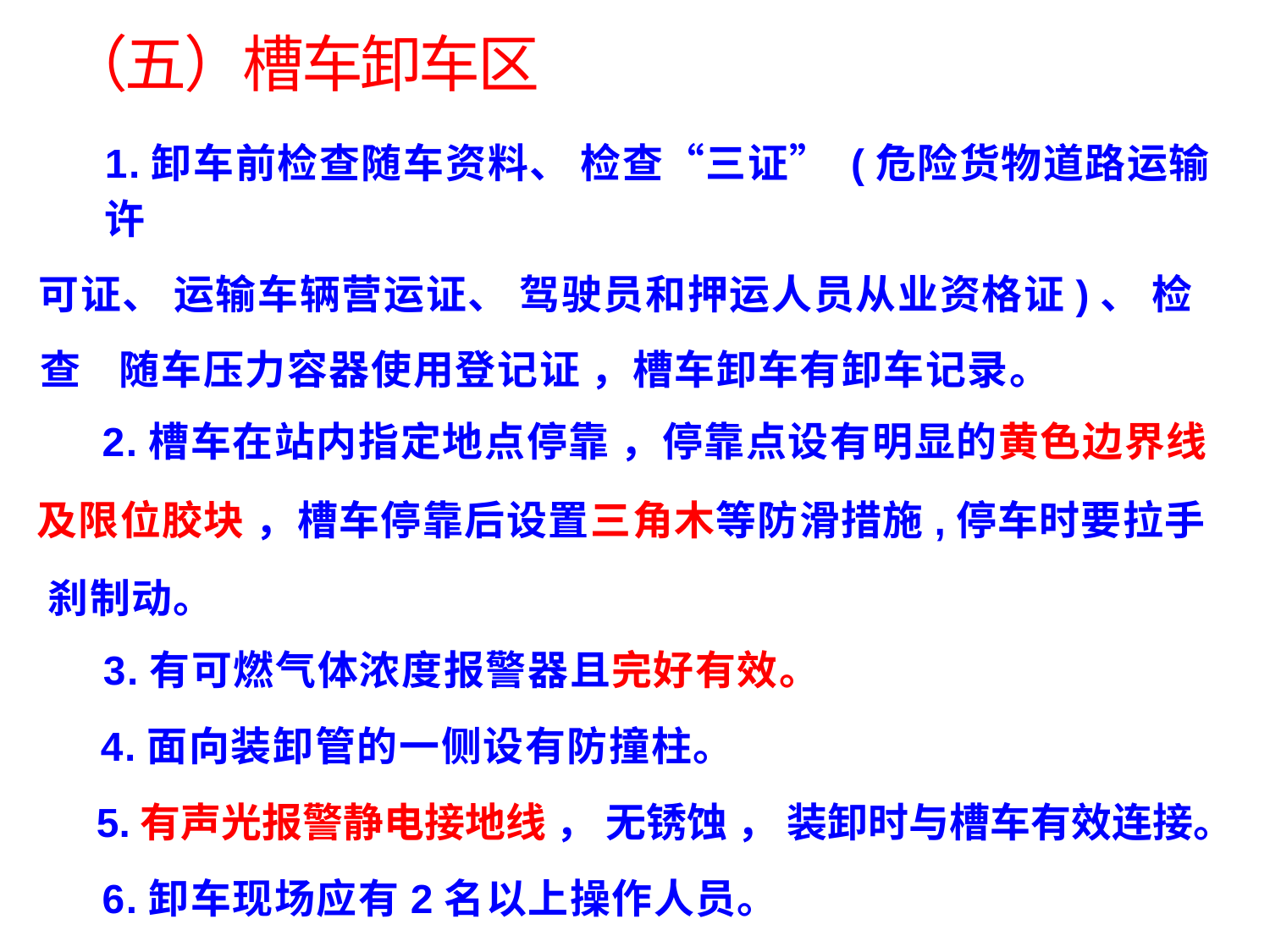

（五）槽车卸车区
1.卸车前检查随车资料、 检查“三证” (危险货物道路运输许
可证、 运输车辆营运证、 驾驶员和押运人员从业资格证)、 检查    随车压力容器使用登记证 ，槽车卸车有卸车记录。
2.槽车在站内指定地点停靠 ，停靠点设有明显的黄色边界线
及限位胶块 ，槽车停靠后设置三角木等防滑措施,停车时要拉手    刹制动。
3.有可燃气体浓度报警器且完好有效。
4.面向装卸管的一侧设有防撞柱。

5.有声光报警静电接地线 ， 无锈蚀 ， 装卸时与槽车有效连接。
6.卸车现场应有2名以上操作人员。